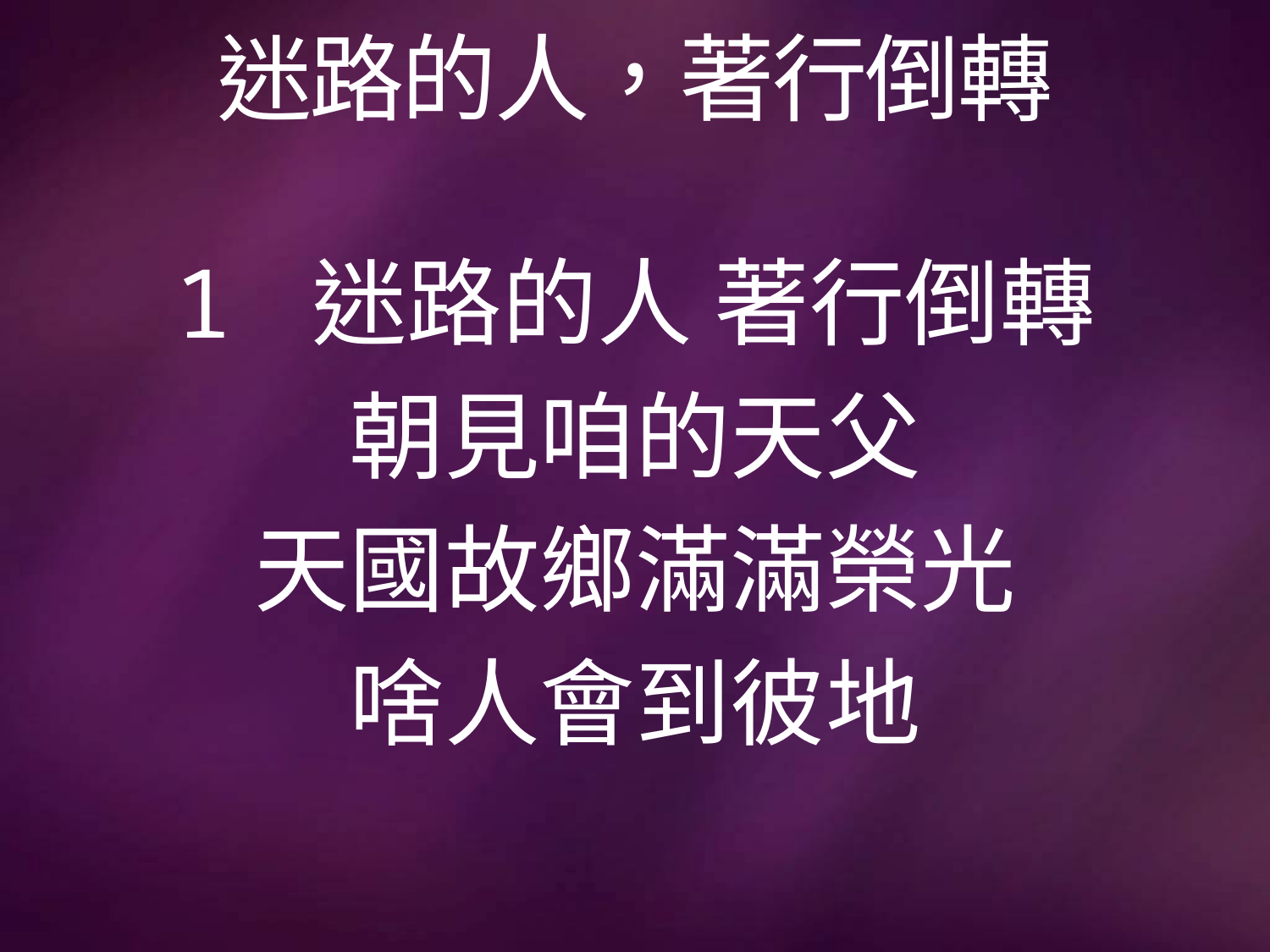

# 迷路的人，著行倒轉
1 迷路的人 著行倒轉
朝見咱的天父
天國故鄉滿滿榮光
啥人會到彼地